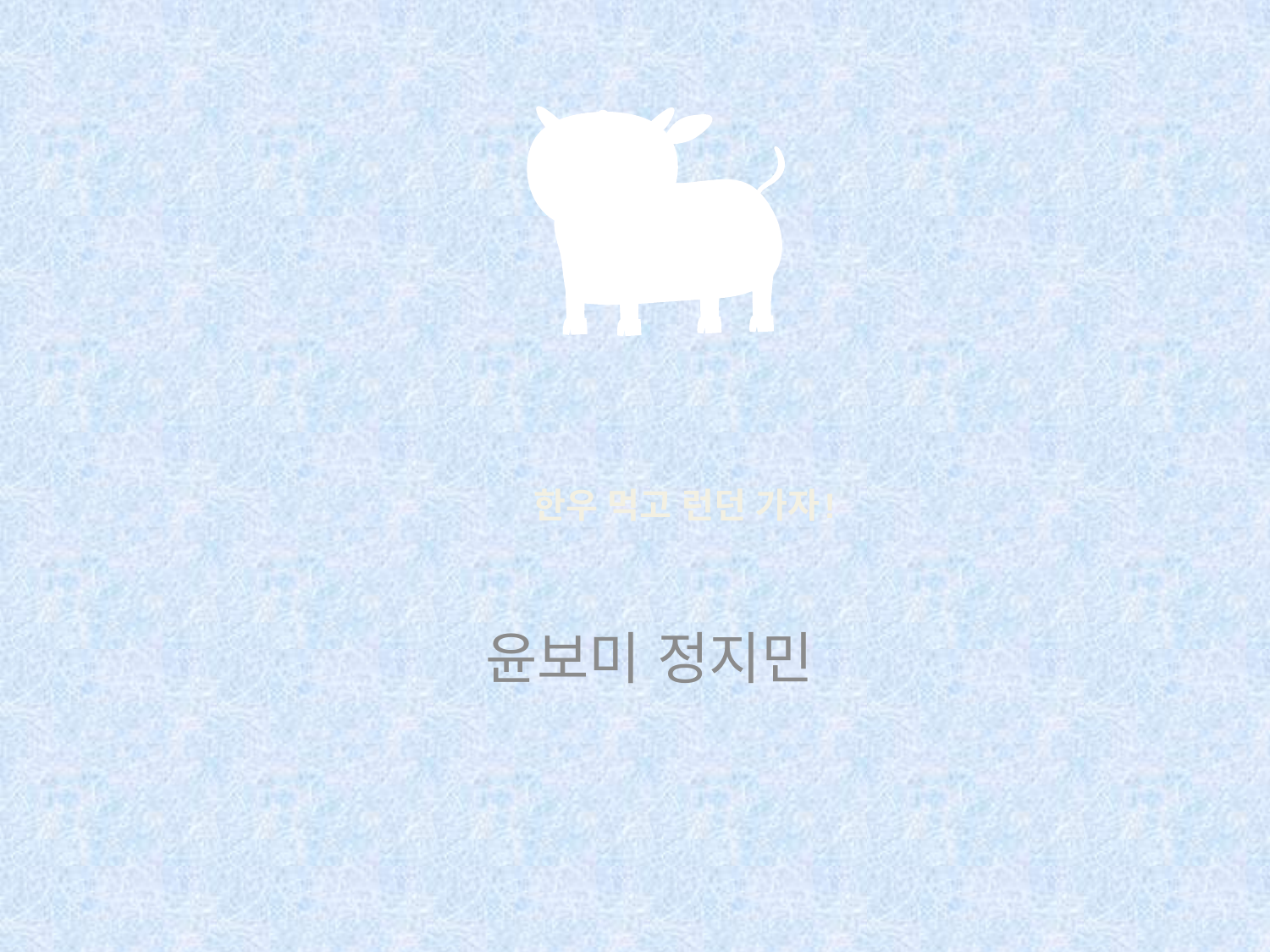

# 한우 먹고 런던 가자!
윤보미 정지민